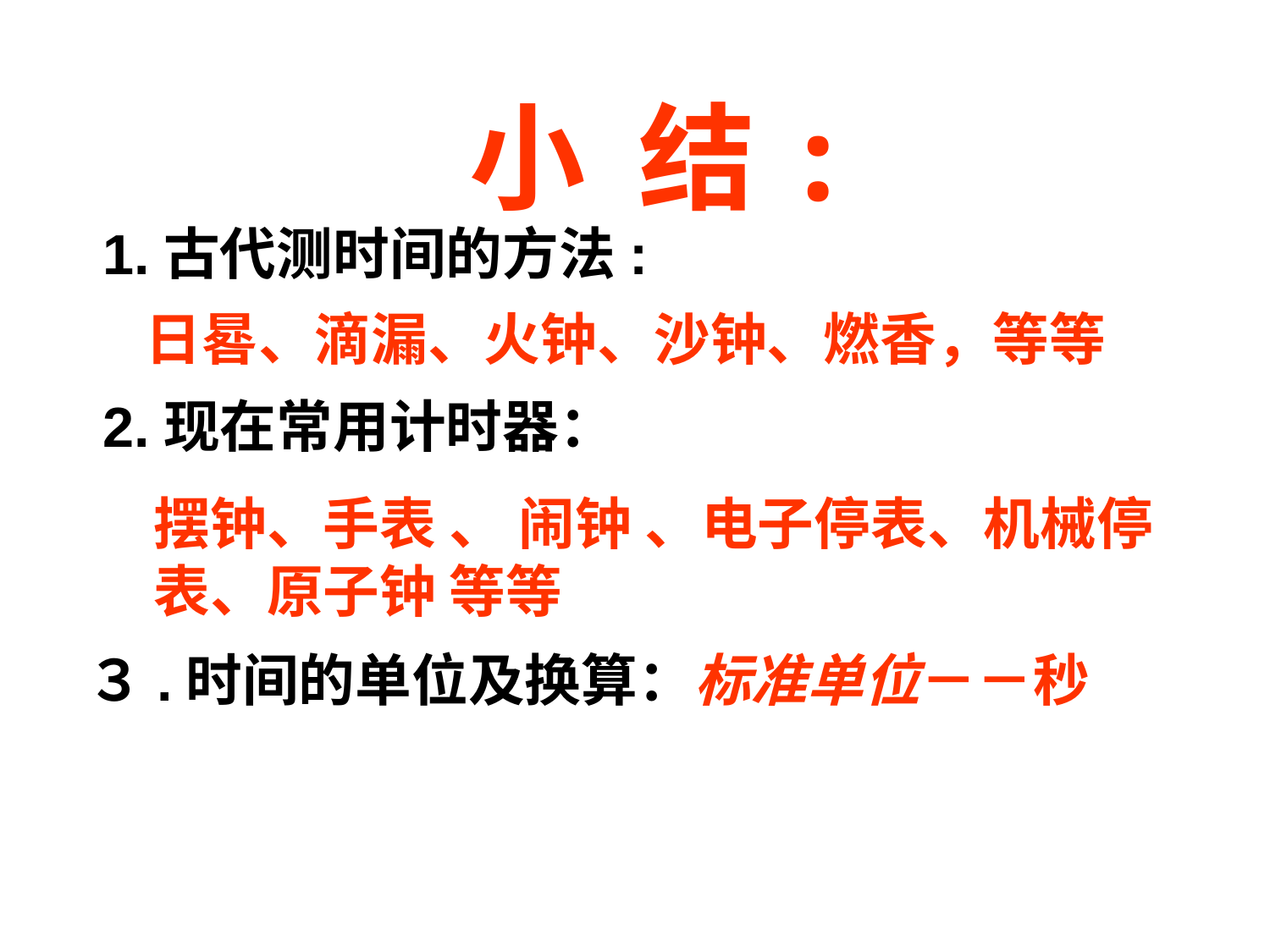

小  结:
1.古代测时间的方法:
日晷、滴漏、火钟、沙钟、燃香，等等
2.现在常用计时器：
摆钟、手表 、 闹钟 、电子停表、机械停表、原子钟 等等
３.时间的单位及换算：标准单位－－秒